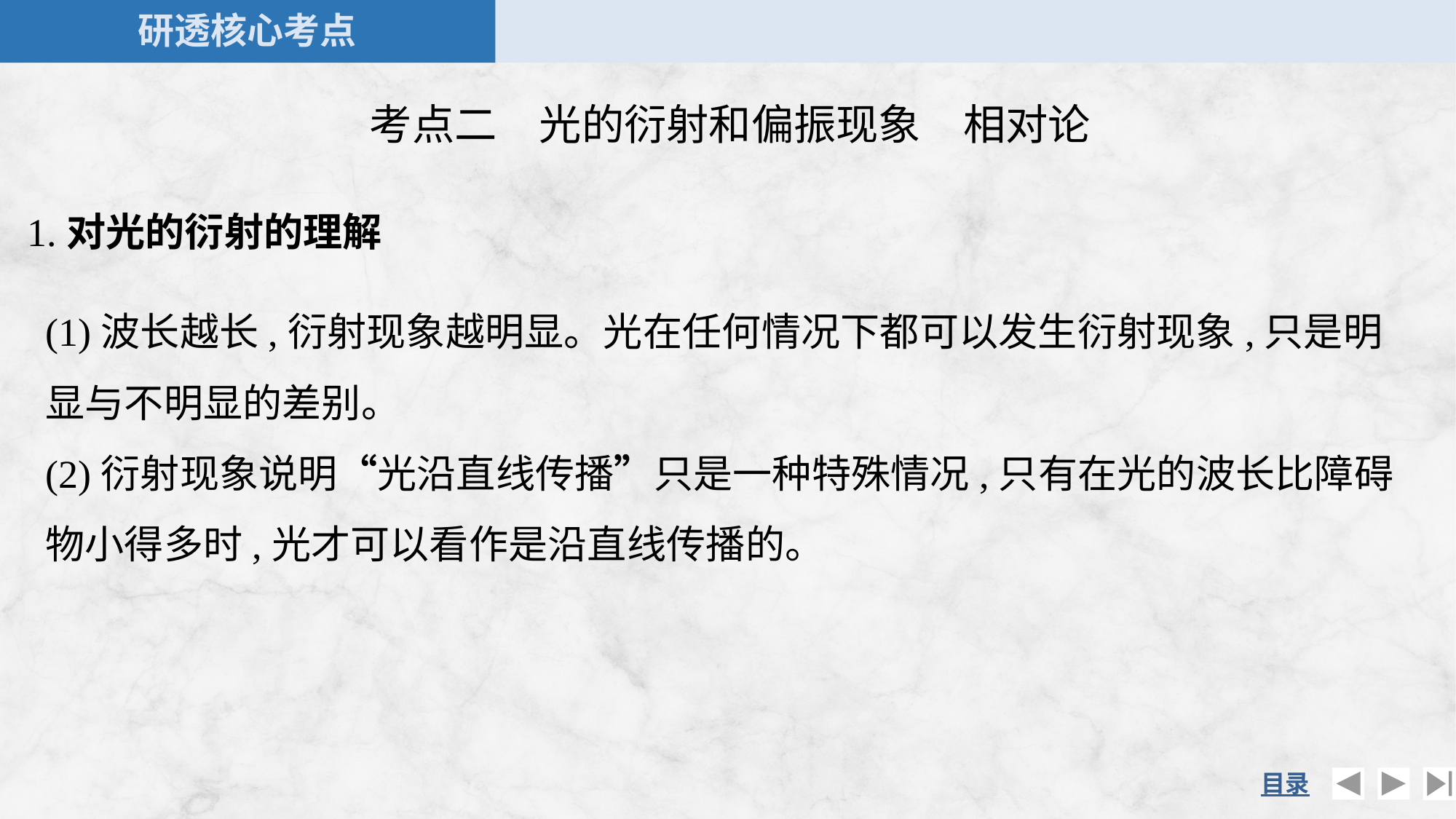

考点二　光的衍射和偏振现象　相对论
1.对光的衍射的理解
(1)波长越长,衍射现象越明显。光在任何情况下都可以发生衍射现象,只是明显与不明显的差别。
(2)衍射现象说明“光沿直线传播”只是一种特殊情况,只有在光的波长比障碍物小得多时,光才可以看作是沿直线传播的。